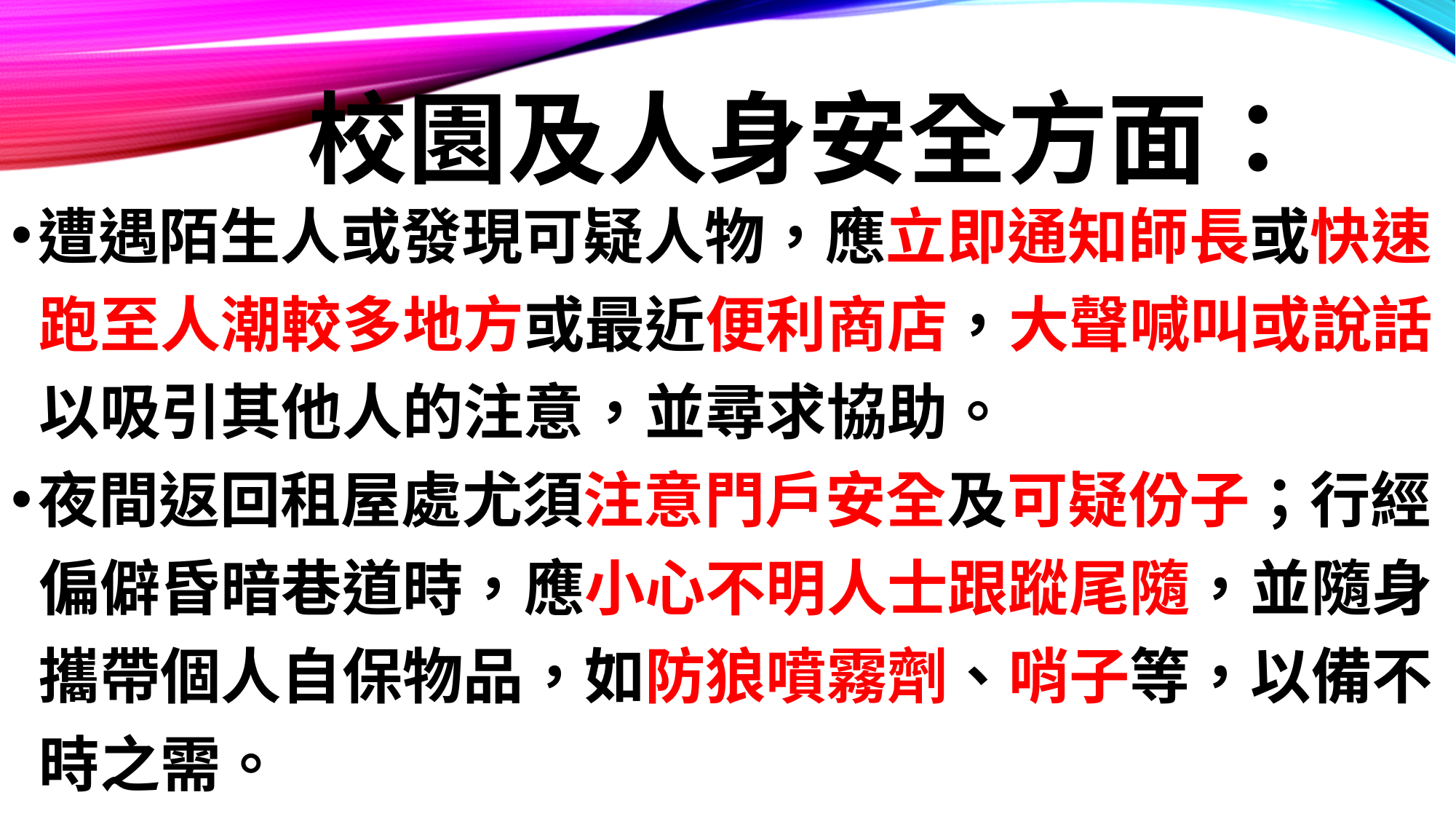

# 校園及人身安全方面：
遭遇陌生人或發現可疑人物，應立即通知師長或快速
 跑至人潮較多地方或最近便利商店，大聲喊叫或說話
 以吸引其他人的注意，並尋求協助。
夜間返回租屋處尤須注意門戶安全及可疑份子；行經
 偏僻昏暗巷道時，應小心不明人士跟蹤尾隨，並隨身
 攜帶個人自保物品，如防狼噴霧劑、哨子等，以備不
 時之需。